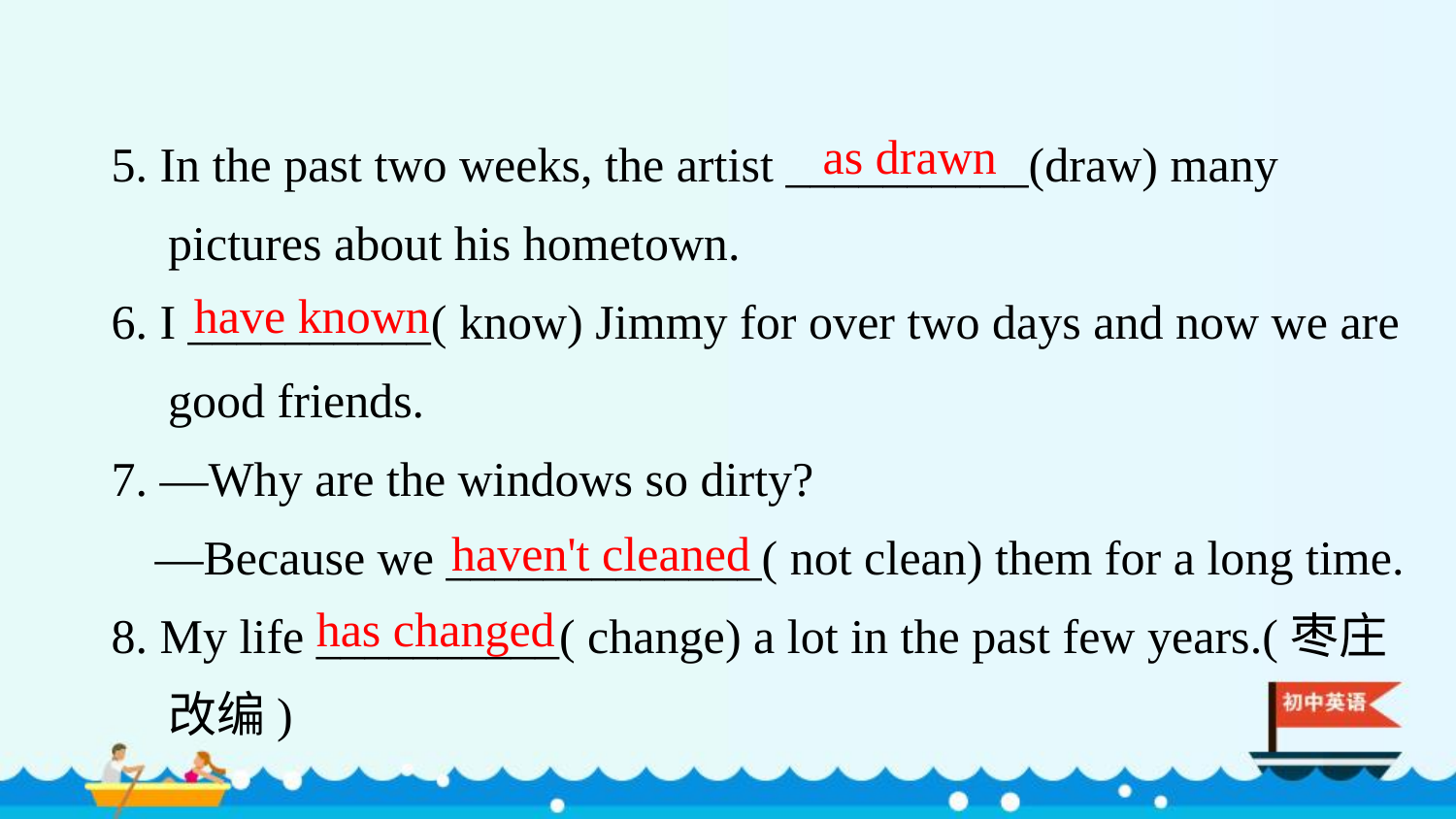

5. In the past two weeks, the artist __________(draw) many pictures about his hometown.
6. I __________( know) Jimmy for over two days and now we are good friends.
7. —Why are the windows so dirty?
—Because we _____________( not clean) them for a long time.
8. My life __________( change) a lot in the past few years.(枣庄改编)
as drawn
have known
haven't cleaned
has changed